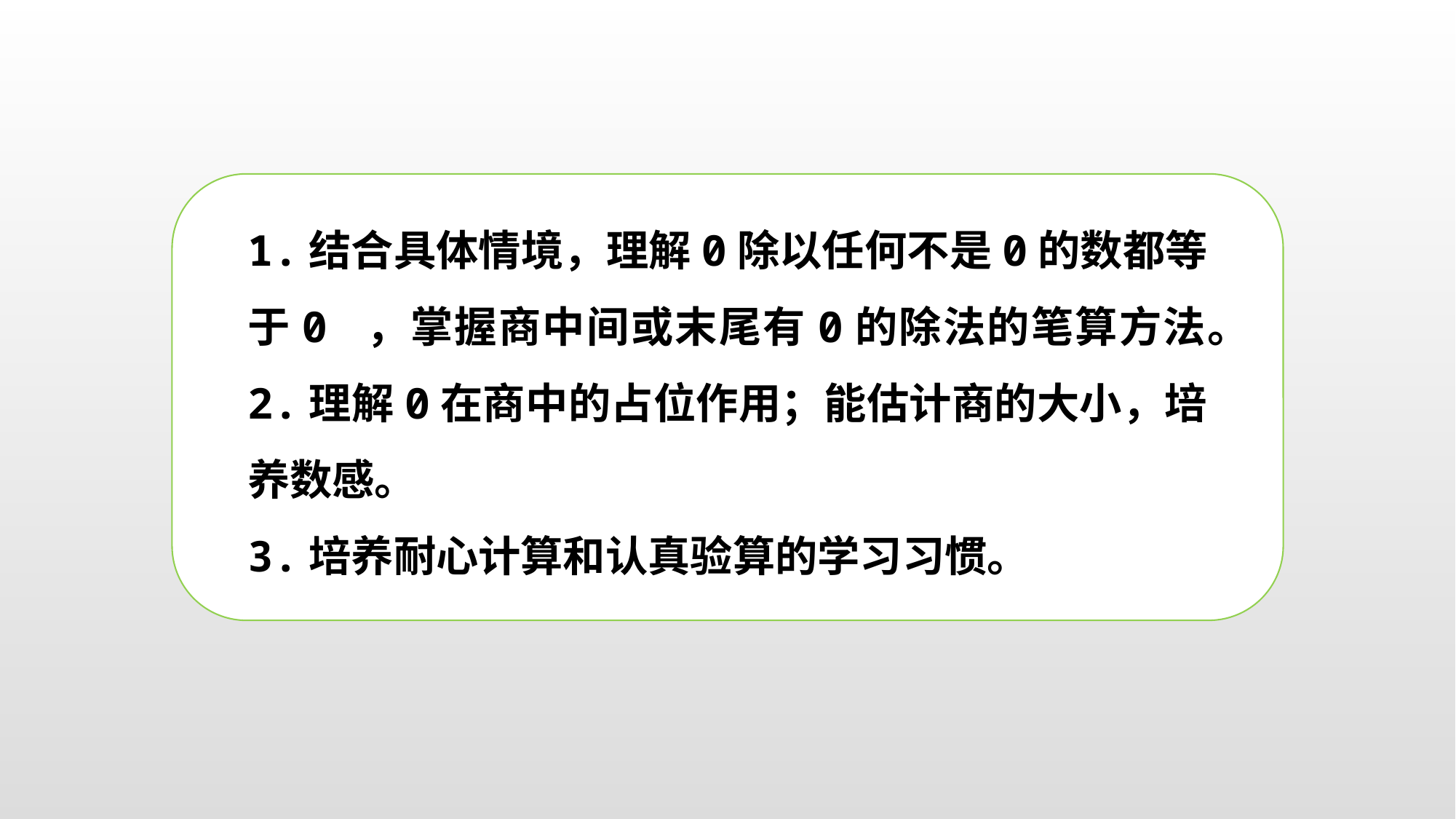

1.结合具体情境，理解0除以任何不是0的数都等于0 ，掌握商中间或末尾有0的除法的笔算方法。
2.理解0在商中的占位作用；能估计商的大小，培养数感。
3.培养耐心计算和认真验算的学习习惯。